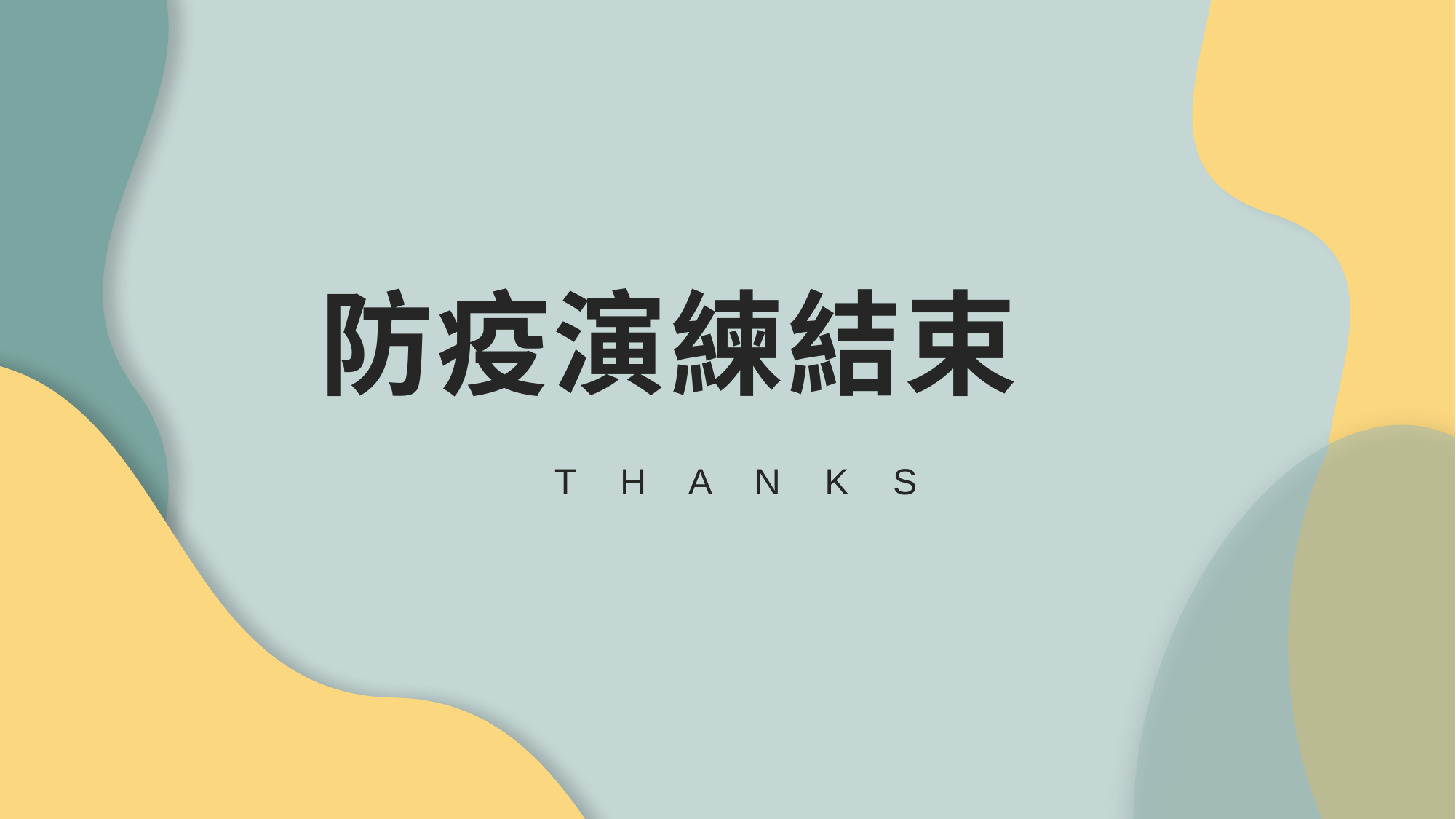

防疫演練結束

T   H   A   N   K   S